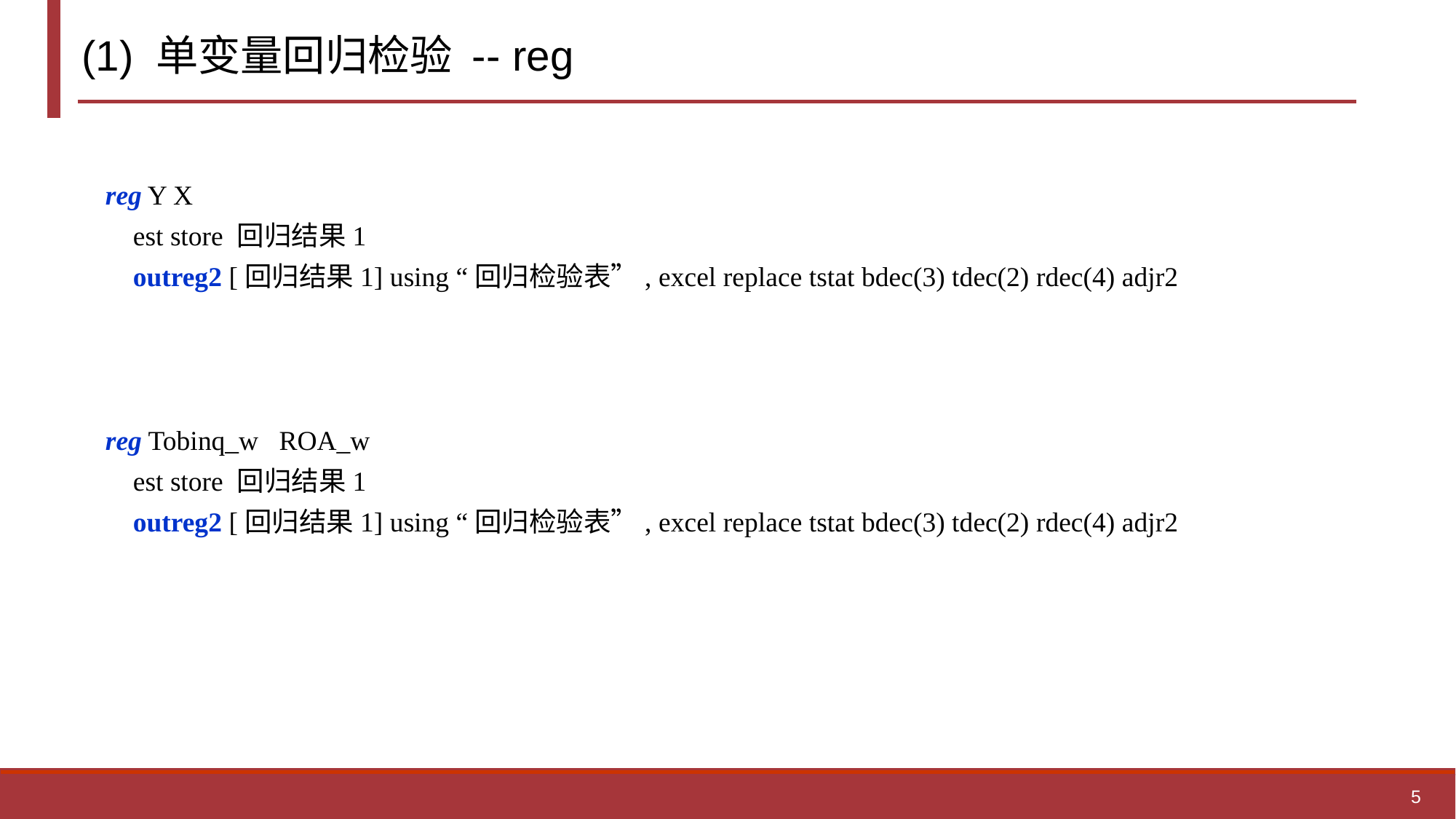

(1) 单变量回归检验 -- reg

reg Y X
    est store 回归结果1
    outreg2 [回归结果1] using “回归检验表”, excel replace tstat bdec(3) tdec(2) rdec(4) adjr2

reg Tobinq_w   ROA_w
    est store 回归结果1
    outreg2 [回归结果1] using “回归检验表”, excel replace tstat bdec(3) tdec(2) rdec(4) adjr2

5